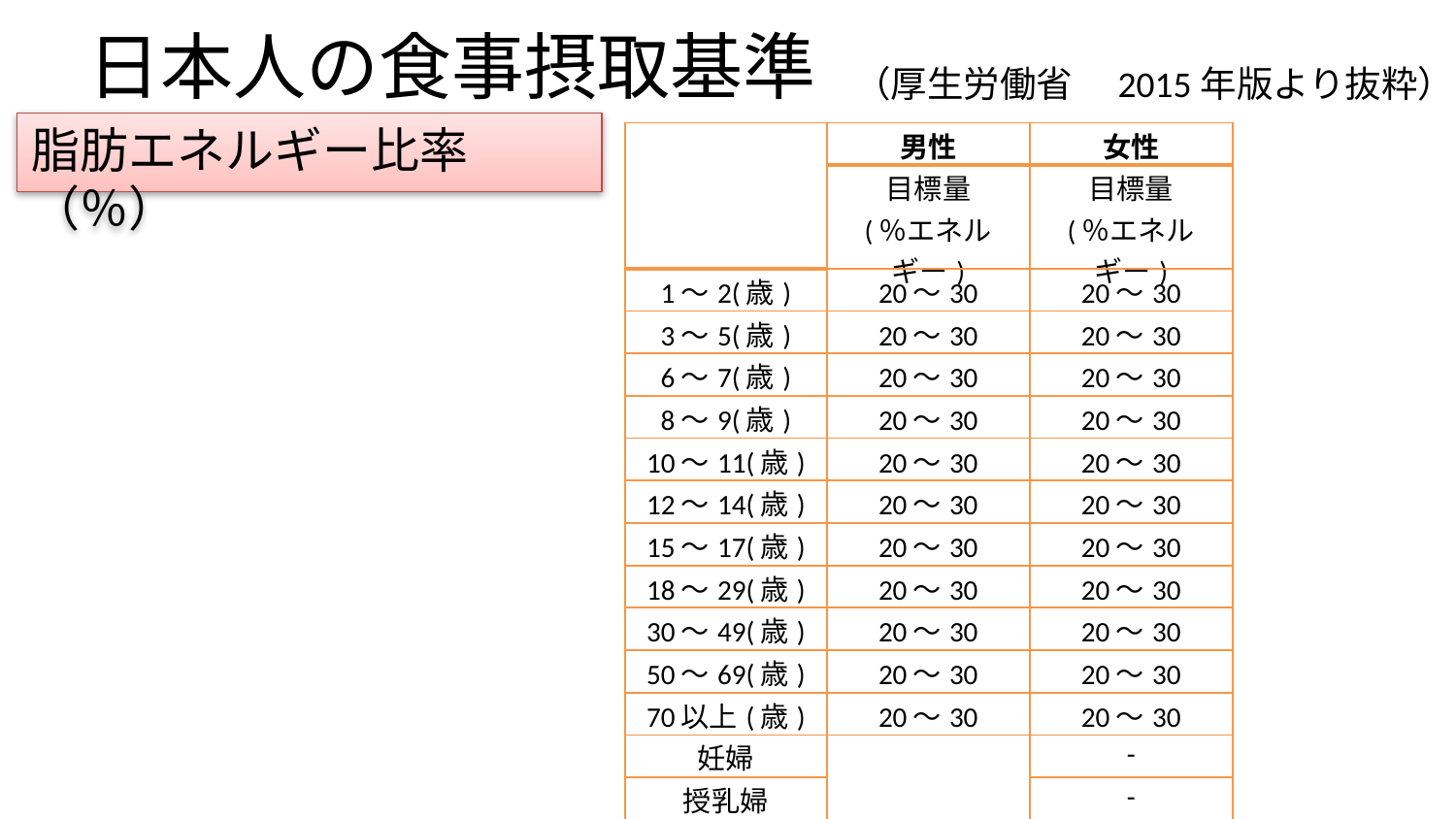

# 日本人の食事摂取基準
（厚生労働省　2015年版より抜粋）
脂肪エネルギー比率（％）
|  | 男性 | 女性 |
| --- | --- | --- |
|  | 目標量 (％エネルギー) | 目標量 (％エネルギー) |
| 1～2(歳) | 20～30 | 20～30 |
| 3～5(歳) | 20～30 | 20～30 |
| 6～7(歳) | 20～30 | 20～30 |
| 8～9(歳) | 20～30 | 20～30 |
| 10～11(歳) | 20～30 | 20～30 |
| 12～14(歳) | 20～30 | 20～30 |
| 15～17(歳) | 20～30 | 20～30 |
| 18～29(歳) | 20～30 | 20～30 |
| 30～49(歳) | 20～30 | 20～30 |
| 50～69(歳) | 20～30 | 20～30 |
| 70以上(歳) | 20～30 | 20～30 |
| 妊婦 |  | - |
| 授乳婦 |  | - |